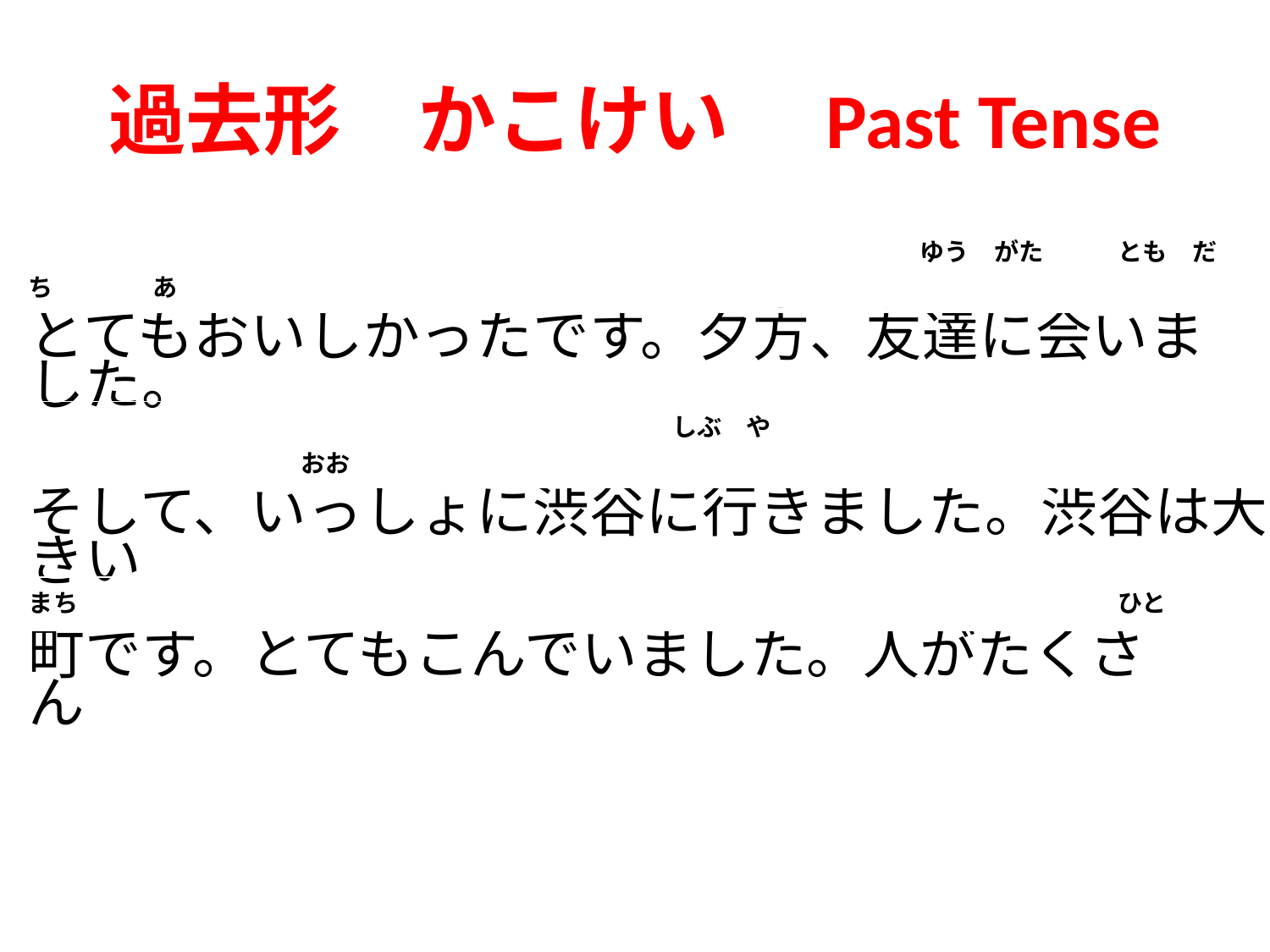

# 過去形　かこけい　Past Tense
| ゆう　がた　　　とも　だち　　　　あ |
| --- |
| とてもおいしかったです。夕方、友達に会いました。 |
| しぶ　や　　　　　　　　　　　　　　　　　　　　　　　　　　　　　　　　おお |
| --- |
| そして、いっしょに渋谷に行きました。渋谷は大きい |
| まち　　　　　　　　　　　　　　　　　　　　　　　　　　　　　　　　　　　　　　　　　　ひと |
| --- |
| 町です。とてもこんでいました。人がたくさん |